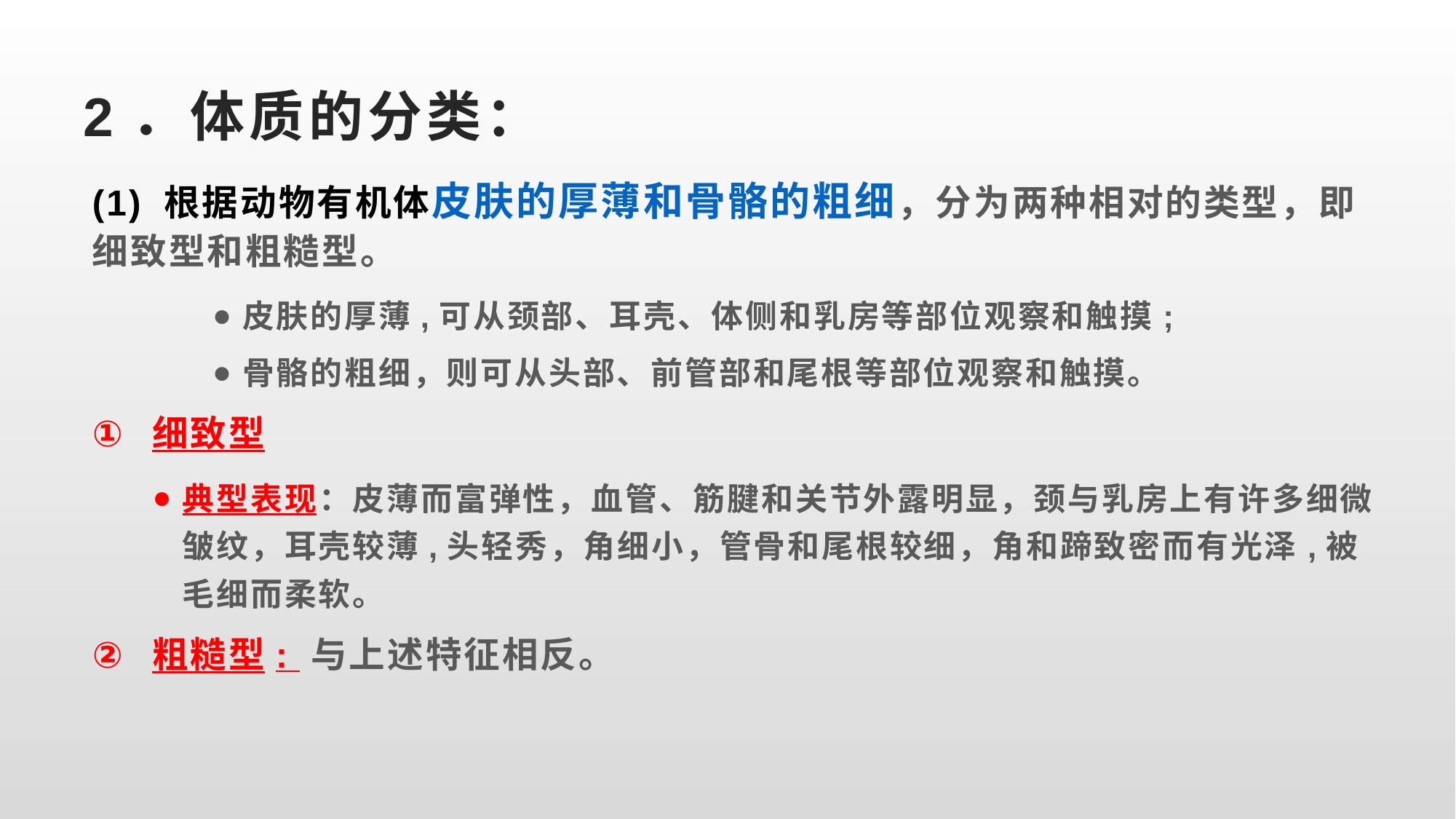

# 2．体质的分类：
(1) 根据动物有机体皮肤的厚薄和骨骼的粗细，分为两种相对的类型，即细致型和粗糙型。
皮肤的厚薄,可从颈部、耳壳、体侧和乳房等部位观察和触摸;
骨骼的粗细，则可从头部、前管部和尾根等部位观察和触摸。
细致型
典型表现：皮薄而富弹性，血管、筋腱和关节外露明显，颈与乳房上有许多细微皱纹，耳壳较薄,头轻秀，角细小，管骨和尾根较细，角和蹄致密而有光泽,被毛细而柔软。
粗糙型: 与上述特征相反。